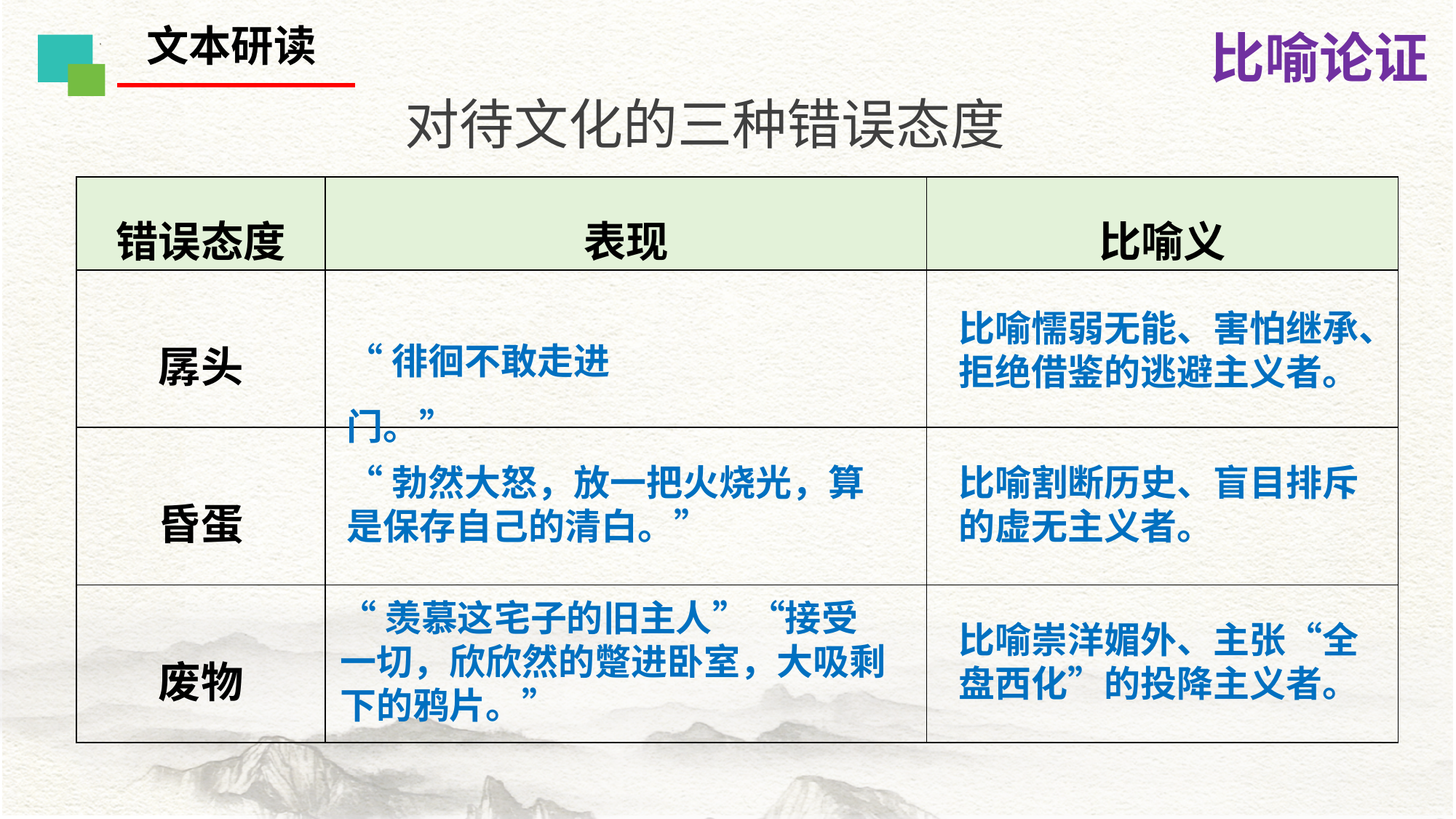

文本研读
比喻论证

对待文化的三种错误态度
| 错误态度 | 表现 | 比喻义 |
| --- | --- | --- |
| 孱头 |  |  |
| 昏蛋 |  |  |
| 废物 |  |  |
比喻懦弱无能、害怕继承、拒绝借鉴的逃避主义者。
“徘徊不敢走进门。”
“勃然大怒，放一把火烧光，算是保存自己的清白。”
比喻割断历史、盲目排斥的虚无主义者。
“羡慕这宅子的旧主人”“接受一切，欣欣然的蹩进卧室，大吸剩下的鸦片。”
比喻崇洋媚外、主张“全盘西化”的投降主义者。